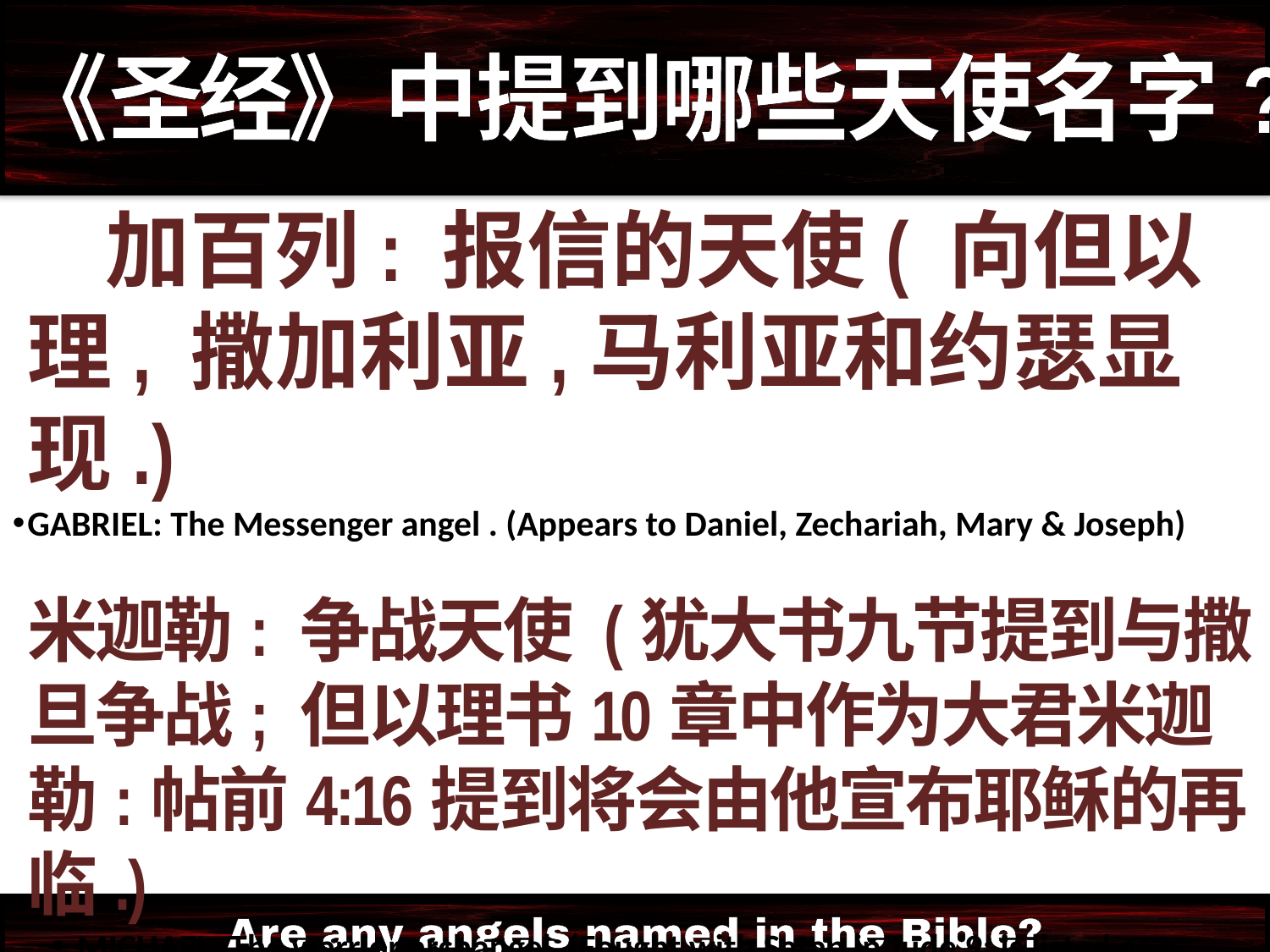

《圣经》中提到哪些天使名字?
   加百列: 报信的天使( 向但以理, 撒加利亚,马利亚和约瑟显现.)
GABRIEL: The Messenger angel . (Appears to Daniel, Zechariah, Mary & Joseph)

米迦勒: 争战天使 (犹大书九节提到与撒旦争战; 但以理书10章中作为大君米迦勒:帖前4:16提到将会由他宣布耶稣的再临.)
MICHAEL: The warrior archangel. (Fought with Satan in Jude 9; is listed as a Chief Prince in Dan. 10; and will announce the 2nd coming of Jesus in 1 Thess. 4:16)
Are any angels named in the Bible?